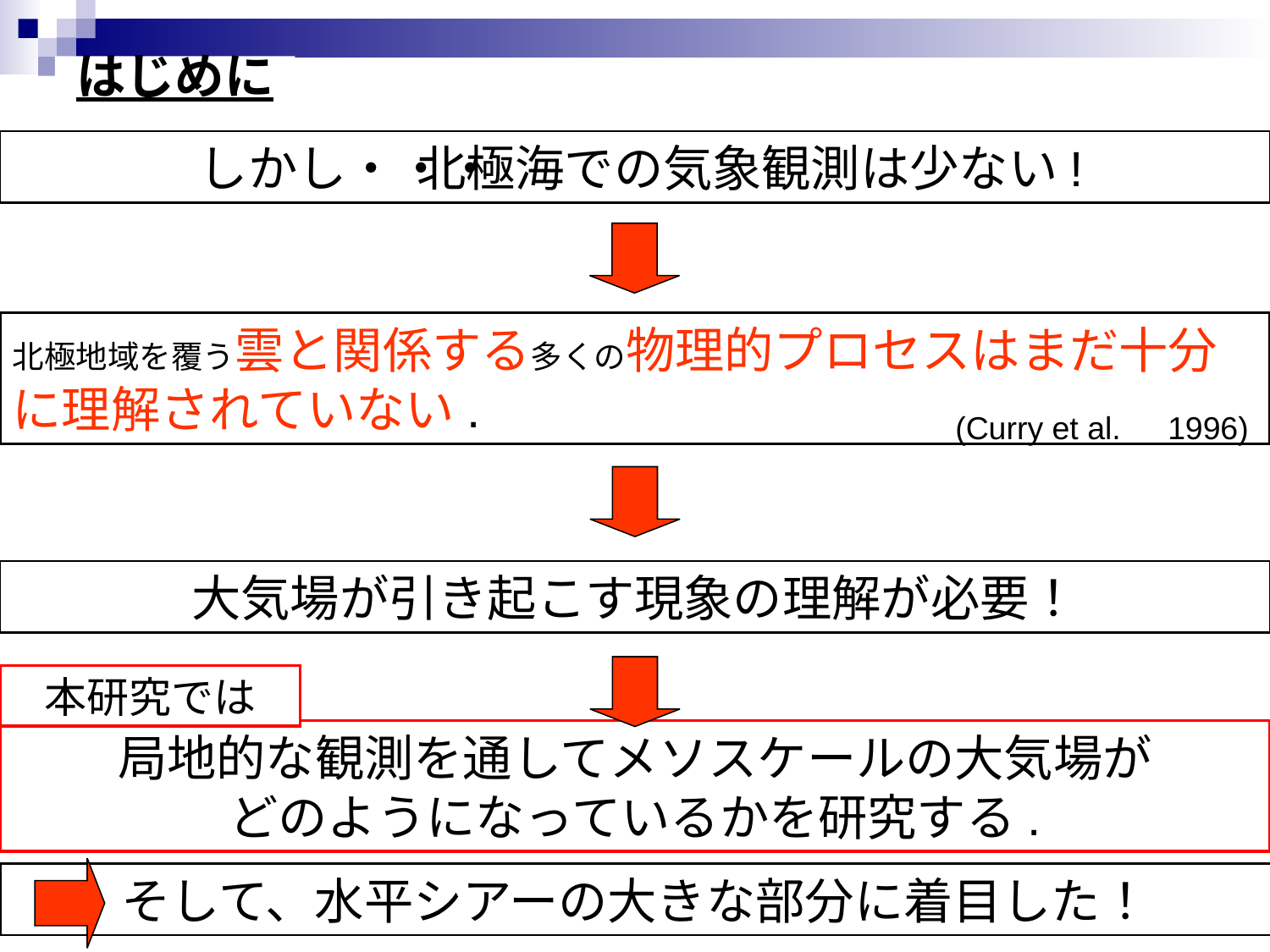

はじめに
　　        しかし・・・
北極海での気象観測は少ない!

北極地域を覆う雲と関係する多くの物理的プロセスはまだ十分に理解されていない.
(Curry et al.　1996)

大気場が引き起こす現象の理解が必要！

本研究では
局地的な観測を通してメソスケールの大気場が
どのようになっているかを研究する.
そして、水平シアーの大きな部分に着目した！